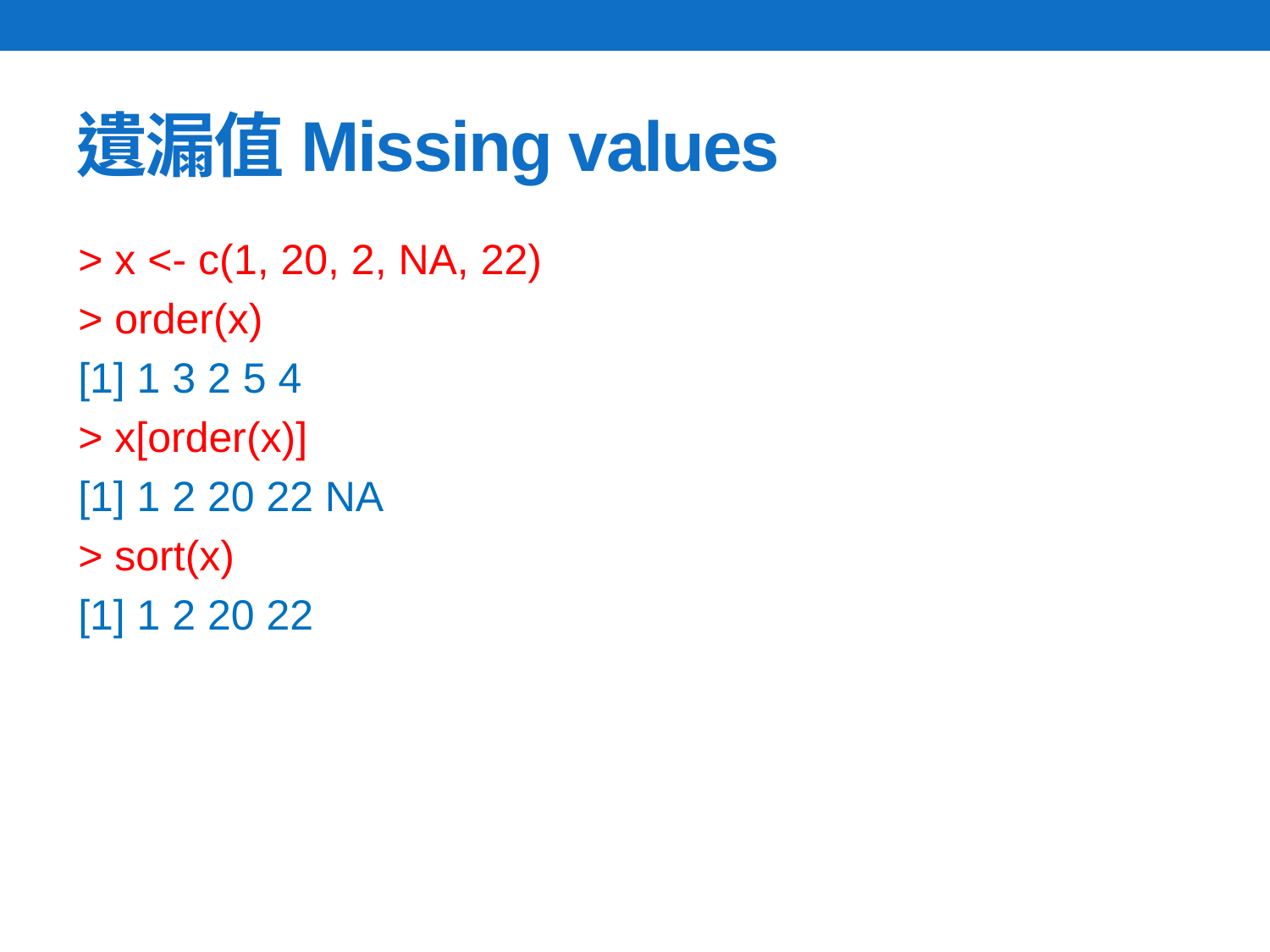

# 遺漏值Missing values
> x <- c(1, 20, 2, NA, 22)
> order(x)
[1] 1 3 2 5 4
> x[order(x)]
[1] 1 2 20 22 NA
> sort(x)
[1] 1 2 20 22